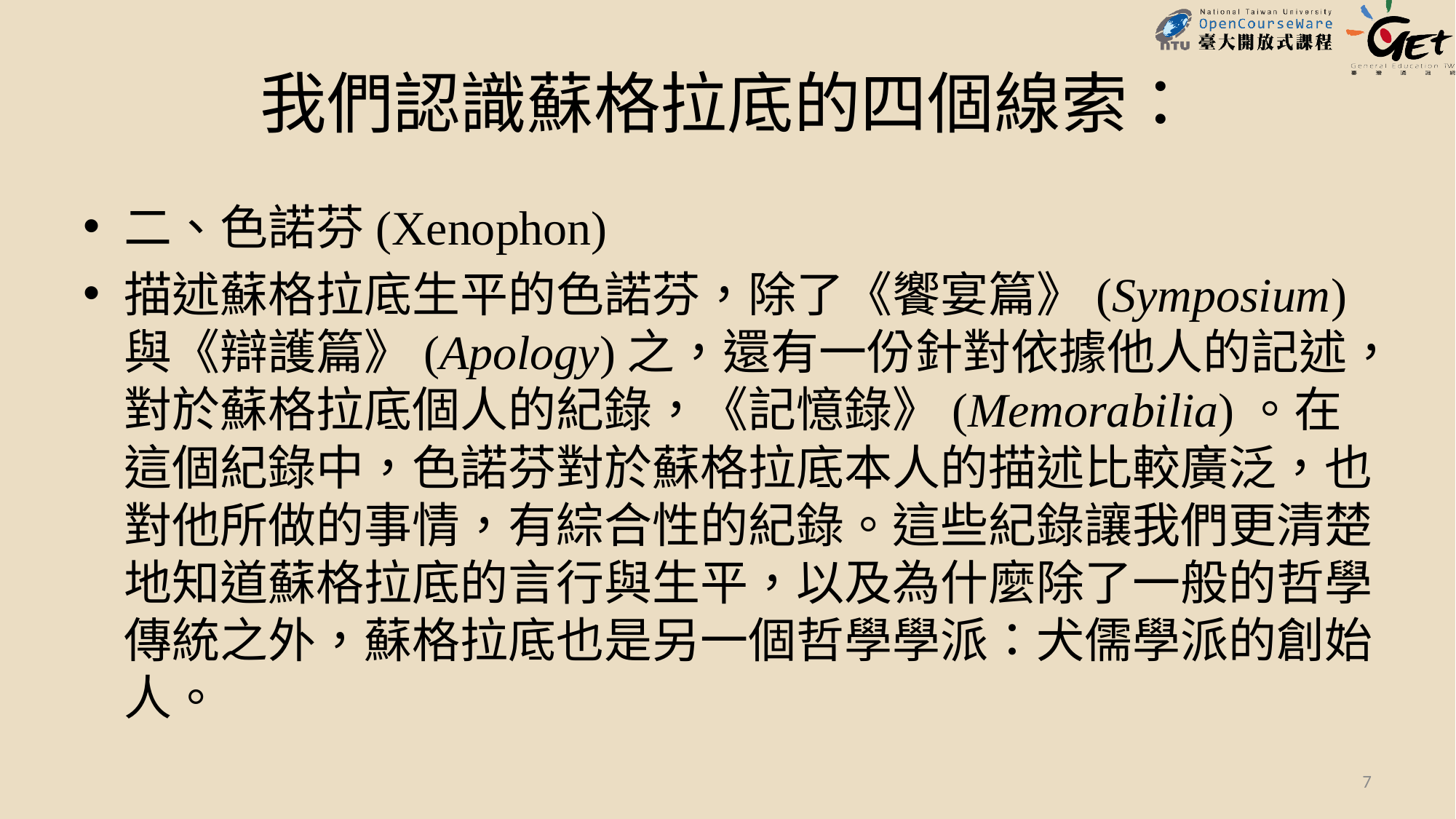

# 我們認識蘇格拉底的四個線索：
二、色諾芬(Xenophon)
描述蘇格拉底生平的色諾芬，除了《饗宴篇》(Symposium)與《辯護篇》(Apology)之，還有一份針對依據他人的記述，對於蘇格拉底個人的紀錄，《記憶錄》(Memorabilia)。在這個紀錄中，色諾芬對於蘇格拉底本人的描述比較廣泛，也對他所做的事情，有綜合性的紀錄。這些紀錄讓我們更清楚地知道蘇格拉底的言行與生平，以及為什麼除了一般的哲學傳統之外，蘇格拉底也是另一個哲學學派：犬儒學派的創始人。

7